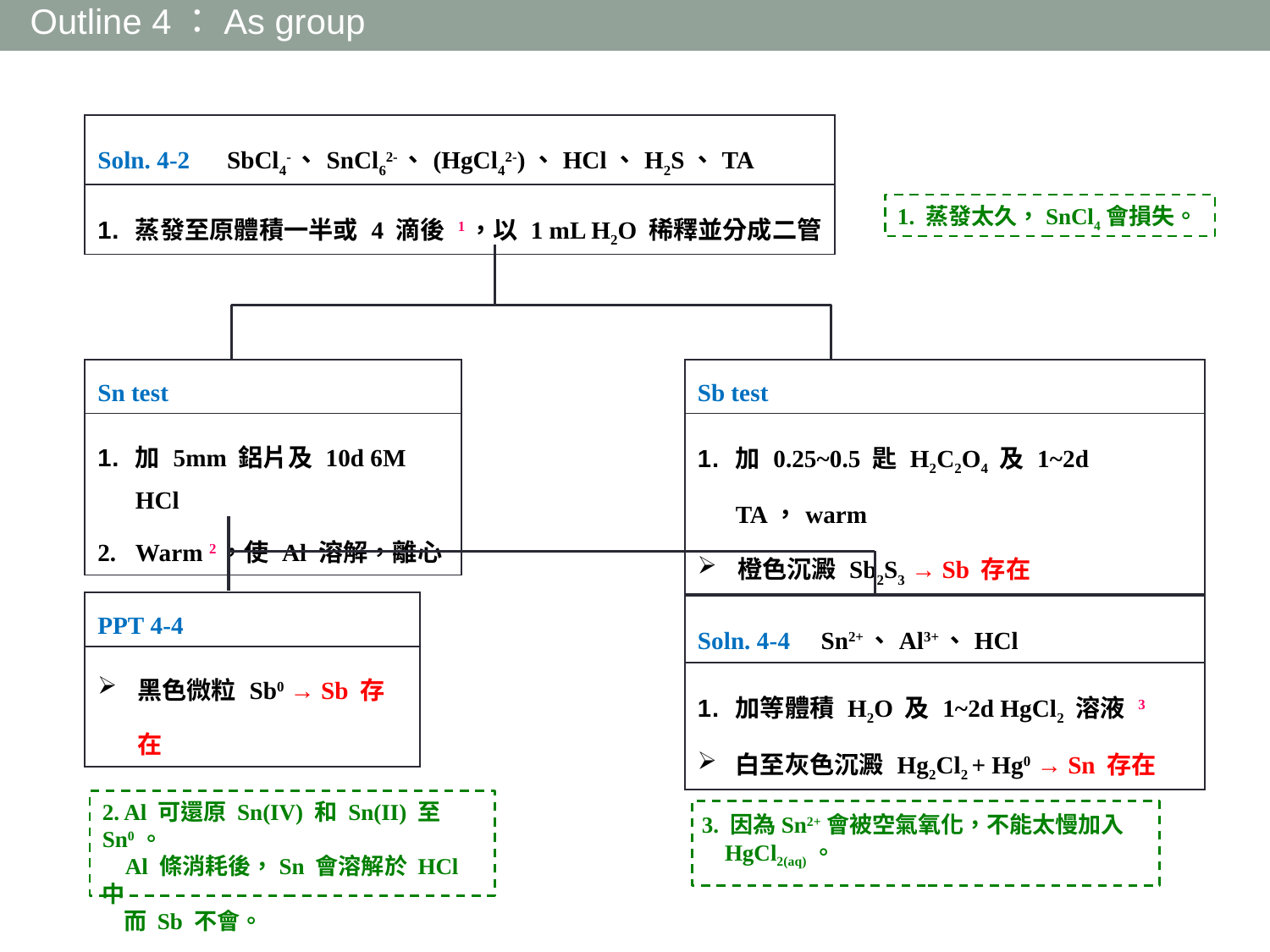

Outline 4：As group
| Soln. 4-2 SbCl4-、SnCl62-、(HgCl42-)、HCl、H2S、TA |
| --- |
| 蒸發至原體積一半或 4 滴後 1，以 1 mL H2O 稀釋並分成二管 |

1. 蒸發太久，SnCl4會損失。
| Sn test |
| --- |
| 加 5mm 鋁片及 10d 6M HCl Warm 2，使 Al 溶解，離心 |
| Sb test |
| --- |
| 加 0.25~0.5 匙 H2C2O4 及 1~2d TA，warm 橙色沉澱 Sb2S3 → Sb 存在 |
| PPT 4-4 |
| --- |
| 黑色微粒 Sb0 → Sb 存在 |
| Soln. 4-4 Sn2+、Al3+、HCl |
| --- |
| 加等體積 H2O 及 1~2d HgCl2 溶液 3 白至灰色沉澱 Hg2Cl2 + Hg0 → Sn 存在 |

2. Al 可還原 Sn(IV) 和 Sn(II) 至 Sn0。
    Al 條消耗後，Sn 會溶解於 HCl 中
   而 Sb 不會。

3. 因為Sn2+會被空氣氧化，不能太慢加入
    HgCl2(aq)。